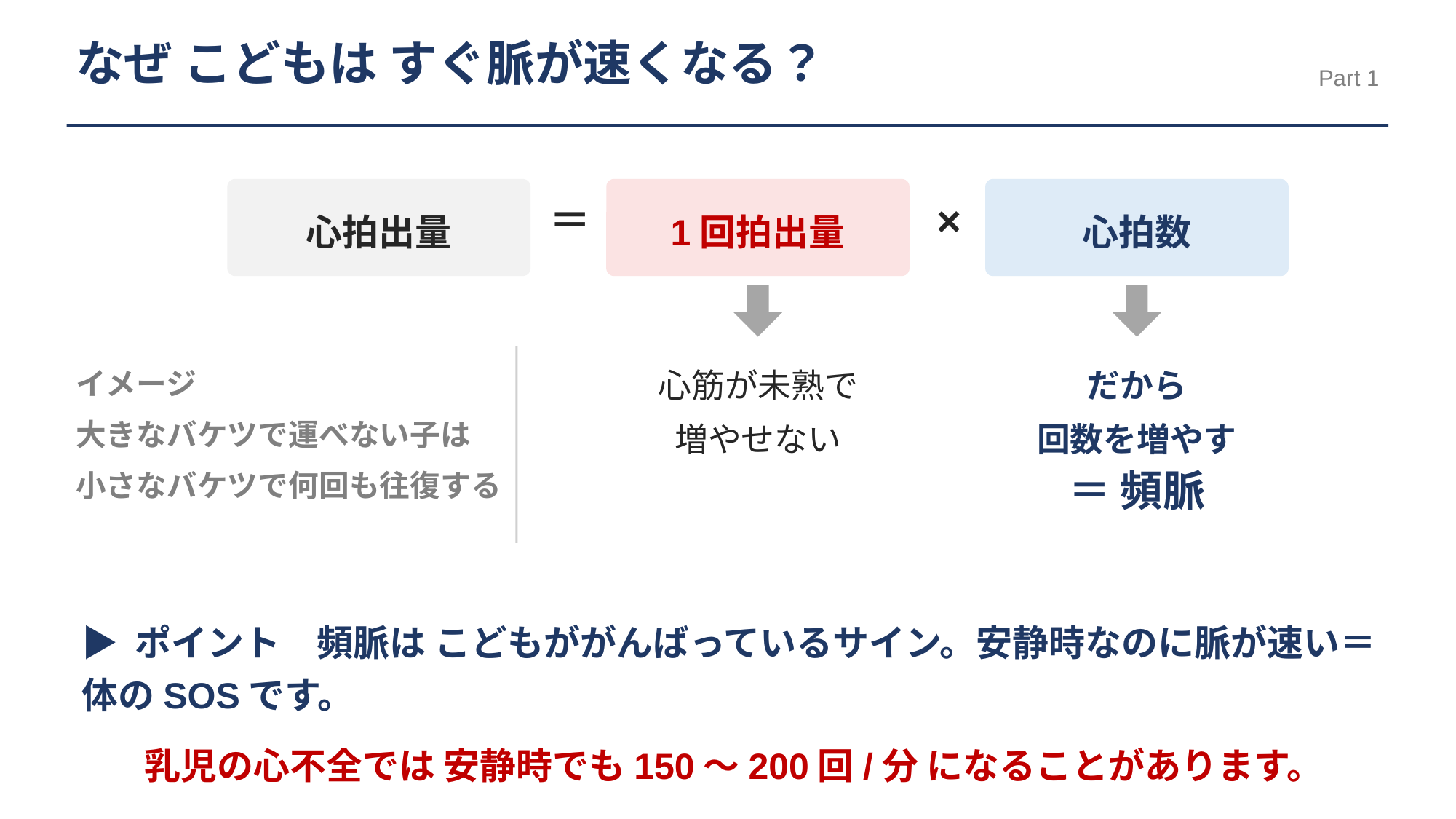

なぜ こどもは すぐ脈が速くなる？
Part 1

心拍出量
1回拍出量
心拍数
＝
×

イメージ
大きなバケツで運べない子は
小さなバケツで何回も往復する

心筋が未熟で
増やせない
だから
回数を増やす
＝ 頻脈
▶ ポイント　頻脈は こどもががんばっているサイン。安静時なのに脈が速い＝体のSOSです。
乳児の心不全では 安静時でも150〜200回/分 になることがあります。